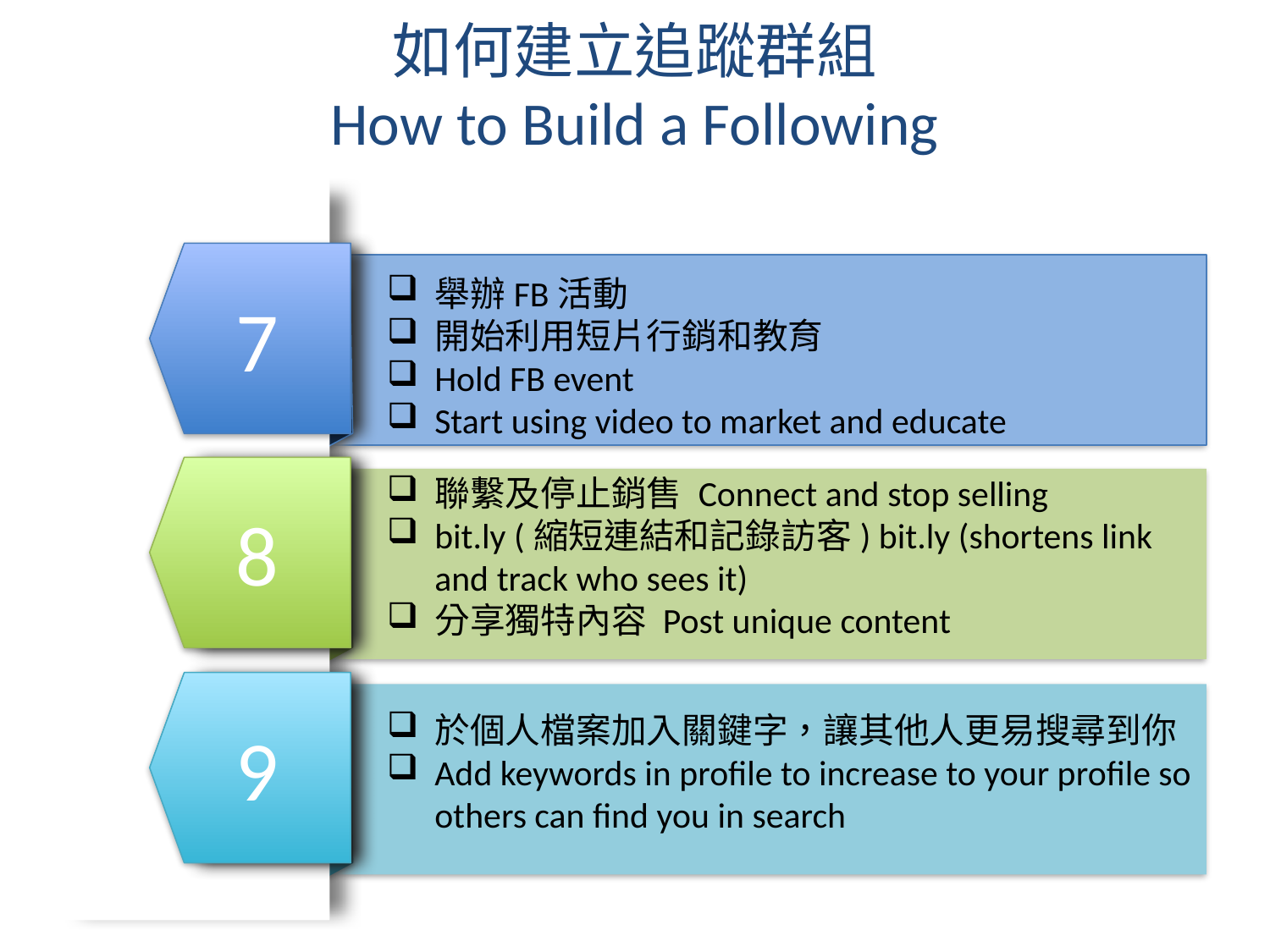

# 如何建立追蹤群組 How to Build a Following

舉辦FB活動
開始利用短片行銷和教育
Hold FB event
Start using video to market and educate
7
聯繫及停止銷售 Connect and stop selling
bit.ly (縮短連結和記錄訪客) bit.ly (shortens link and track who sees it)
分享獨特內容 Post unique content
8
於個人檔案加入關鍵字，讓其他人更易搜尋到你
Add keywords in profile to increase to your profile so others can find you in search
9